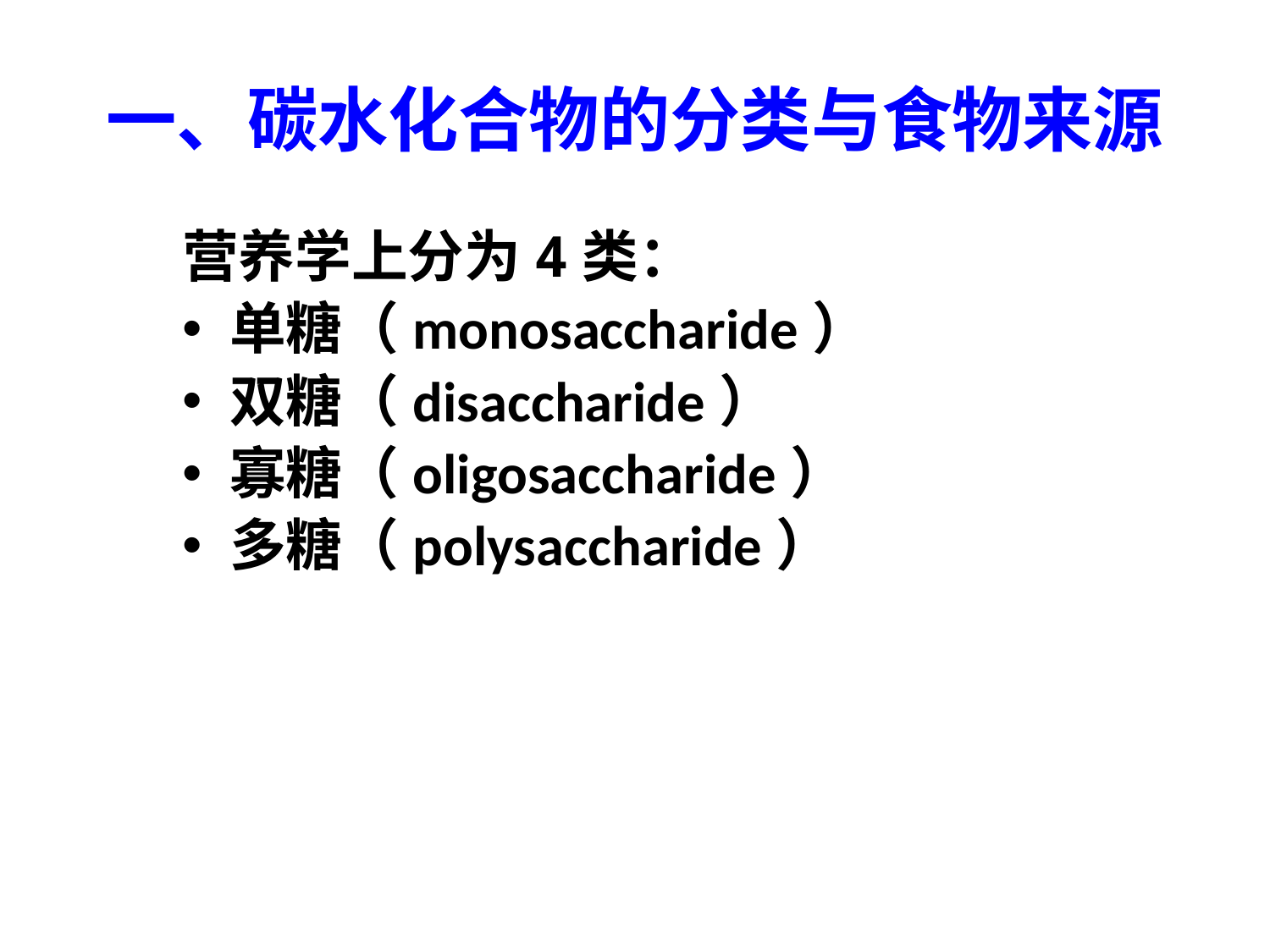

# 一、碳水化合物的分类与食物来源
营养学上分为4类：
单糖（monosaccharide）
双糖（disaccharide）
寡糖（oligosaccharide）
多糖（polysaccharide）